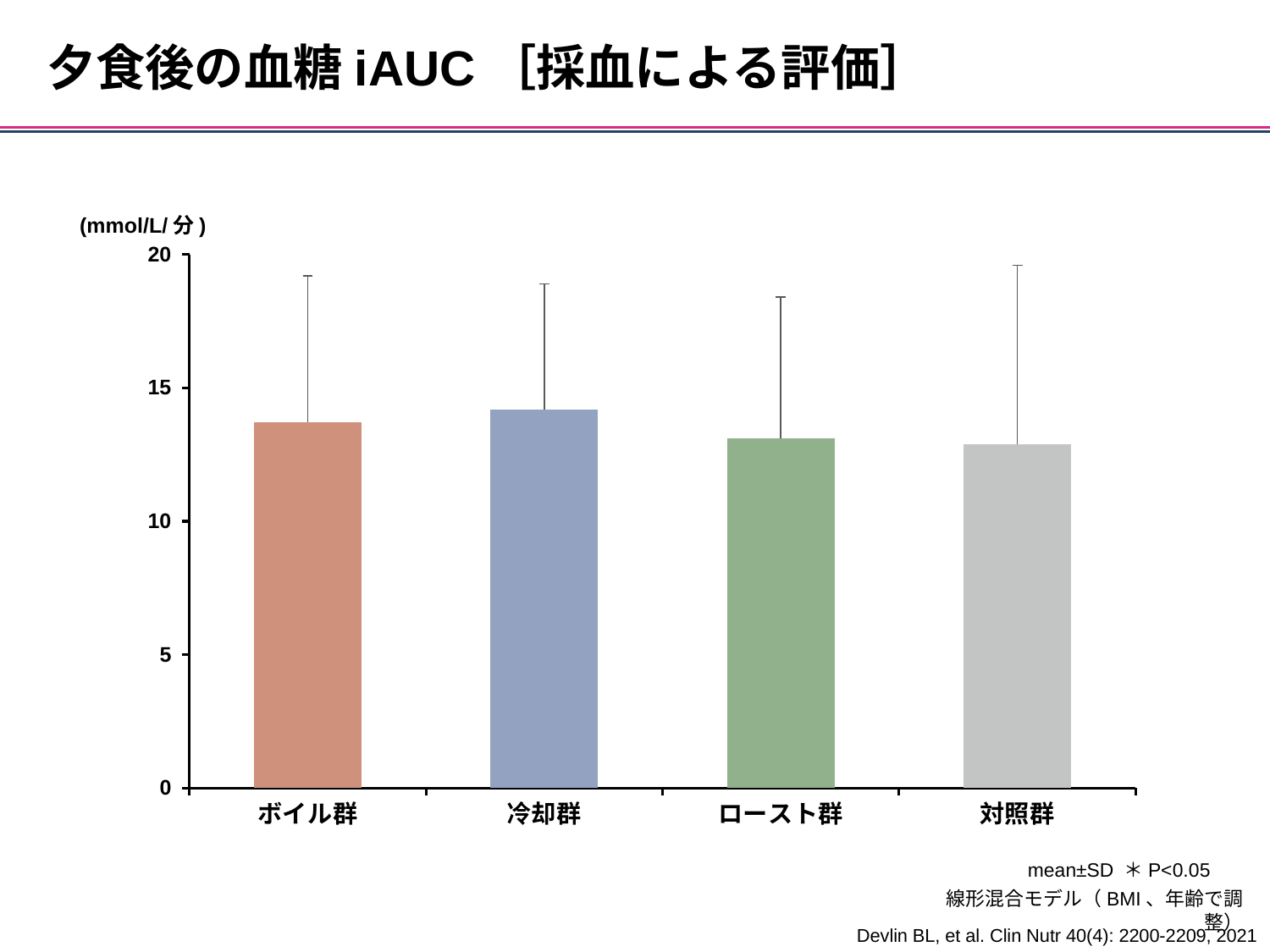

夕食後の血糖iAUC［採血による評価］
(mmol/L/分)

### Chart

| Category | 数値 |
|---|---|
| ボイル群 | 13.7 |
| 冷却群 | 14.2 |
| ロースト群 | 13.1 |
| 対照群 | 12.9 |
mean±SD ＊P<0.05
線形混合モデル（BMI、年齢で調整）
Devlin BL, et al. Clin Nutr 40(4): 2200-2209, 2021